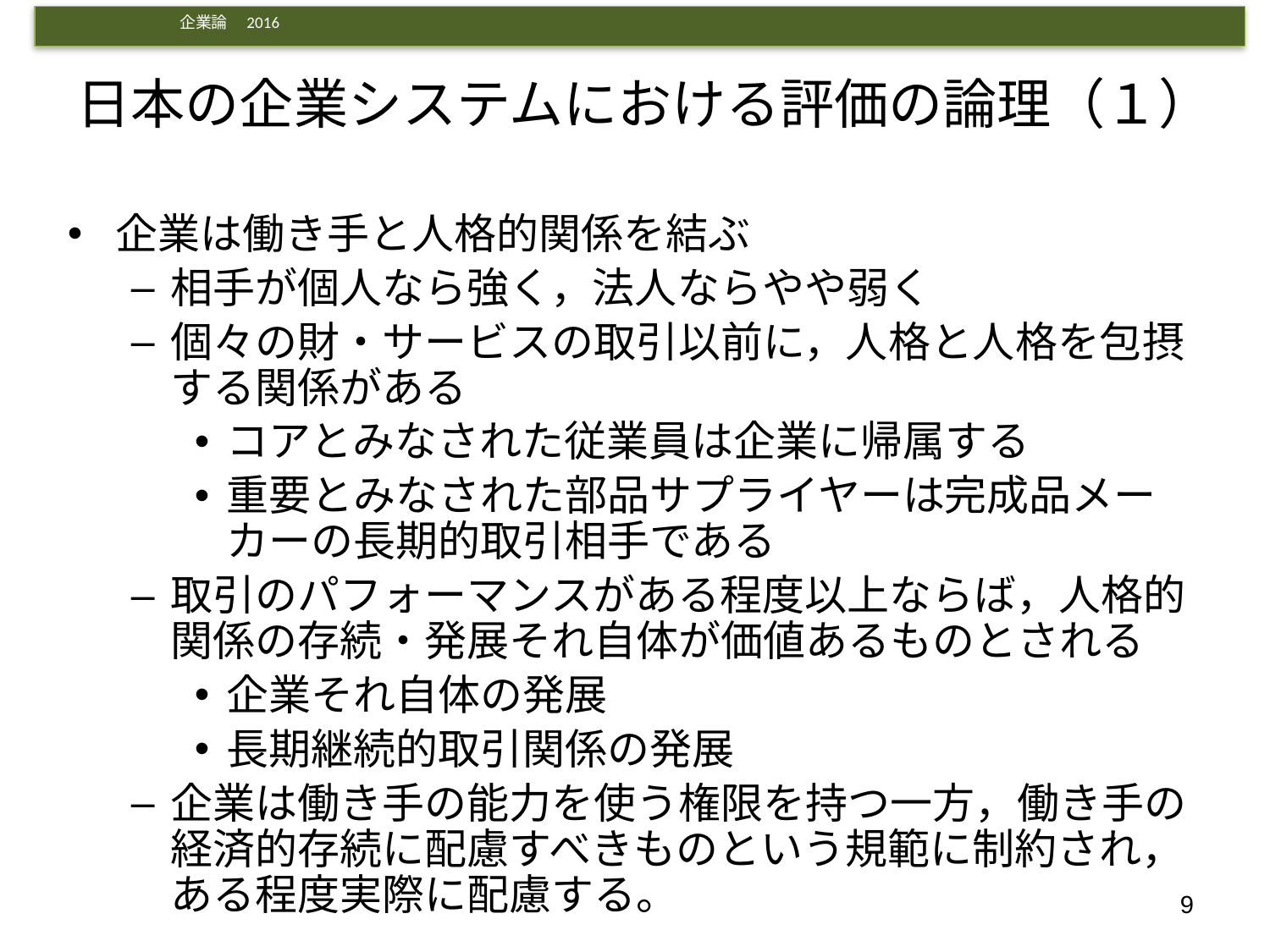

# 日本の企業システムにおける評価の論理（１）
企業は働き手と人格的関係を結ぶ
相手が個人なら強く，法人ならやや弱く
個々の財・サービスの取引以前に，人格と人格を包摂する関係がある
コアとみなされた従業員は企業に帰属する
重要とみなされた部品サプライヤーは完成品メーカーの長期的取引相手である
取引のパフォーマンスがある程度以上ならば，人格的関係の存続・発展それ自体が価値あるものとされる
企業それ自体の発展
長期継続的取引関係の発展
企業は働き手の能力を使う権限を持つ一方，働き手の経済的存続に配慮すべきものという規範に制約され，ある程度実際に配慮する。
9